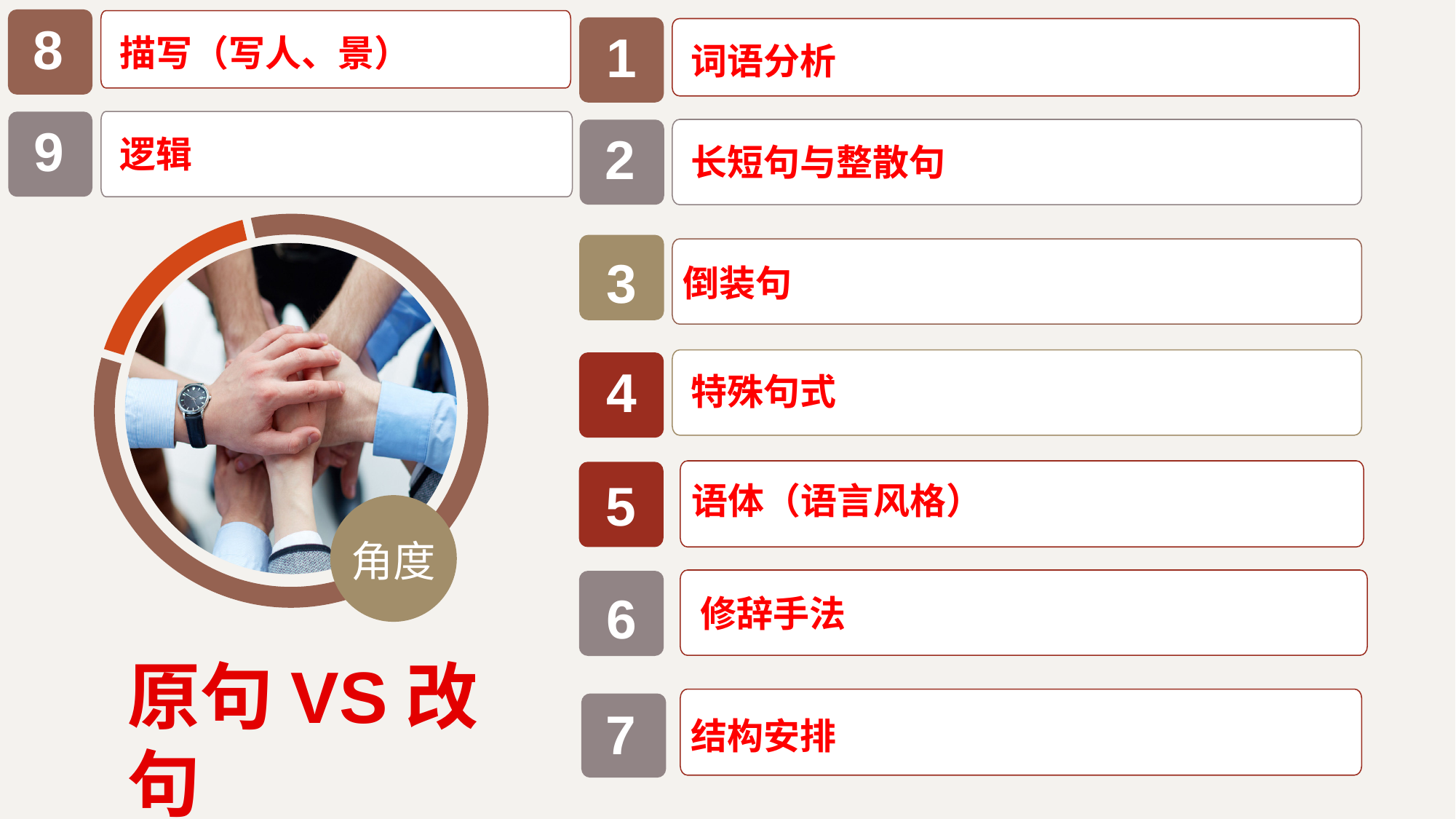

8

1

描写（写人、景）
词语分析
9

2

逻辑
长短句与整散句

3
倒装句

4
特殊句式

5
语体（语言风格）

角度

6
 修辞手法
原句VS改句

7
7
结构安排